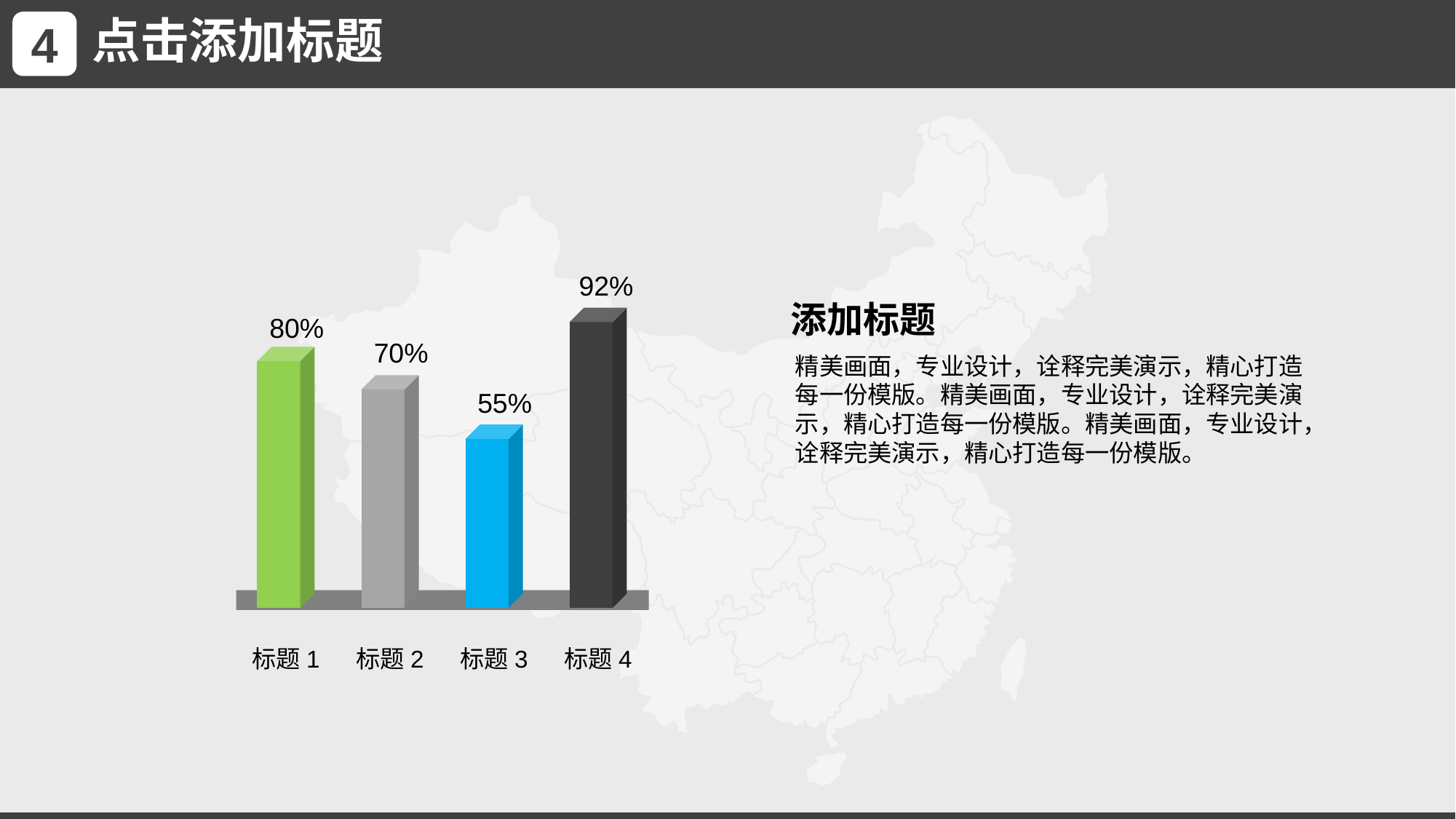

点击添加标题
4

92%
添加标题
80%

70%
精美画面，专业设计，诠释完美演示，精心打造每一份模版。精美画面，专业设计，诠释完美演示，精心打造每一份模版。精美画面，专业设计，诠释完美演示，精心打造每一份模版。

55%

标题1
标题2
标题3
标题4